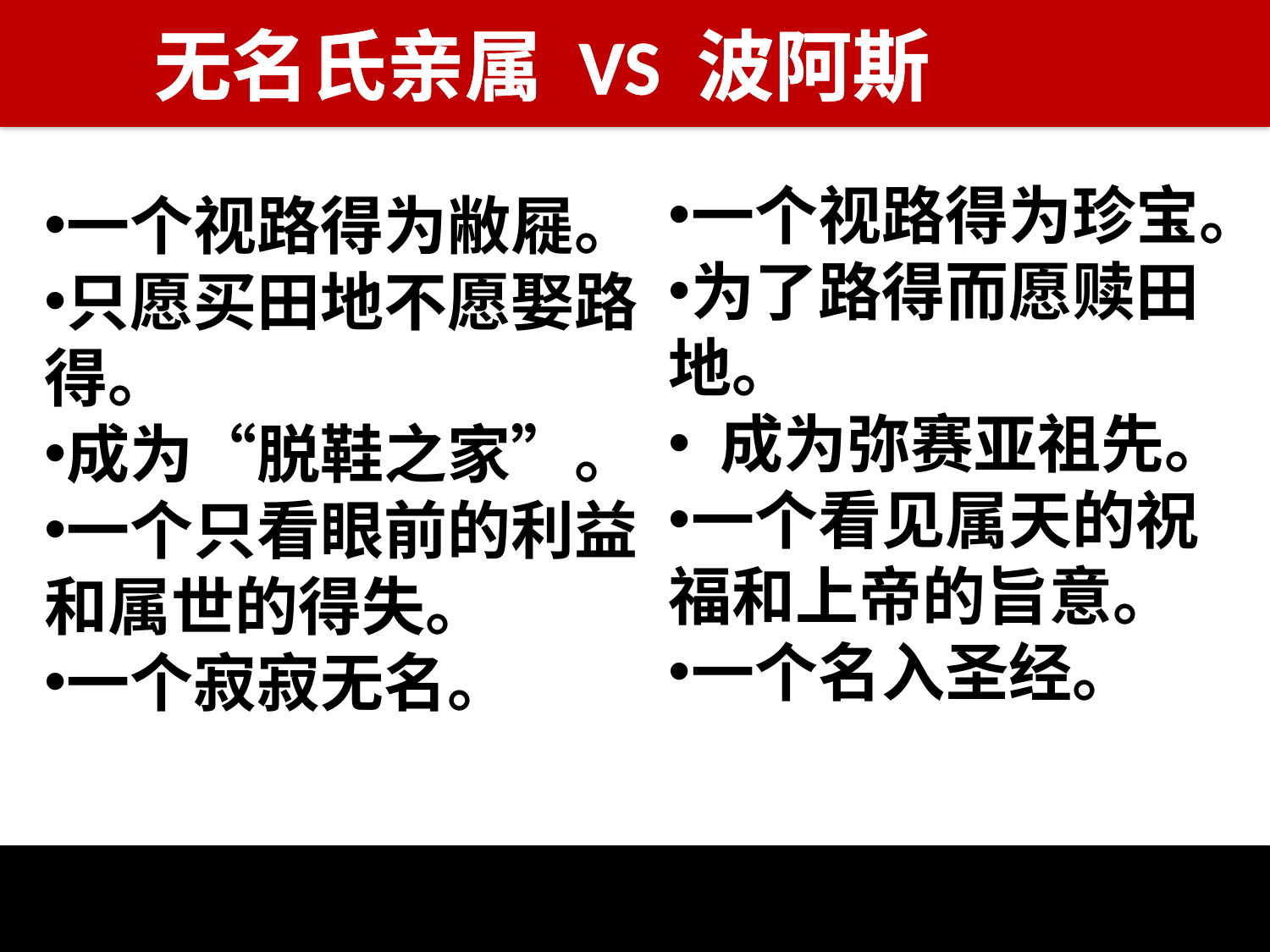

无名氏亲属 VS 波阿斯
一个视路得为珍宝。
为了路得而愿赎田地。
 成为弥赛亚祖先。
一个看见属天的祝福和上帝的旨意。
一个名入圣经。
一个视路得为敝屣。
只愿买田地不愿娶路得。
成为“脱鞋之家”。
一个只看眼前的利益和属世的得失。
一个寂寂无名。